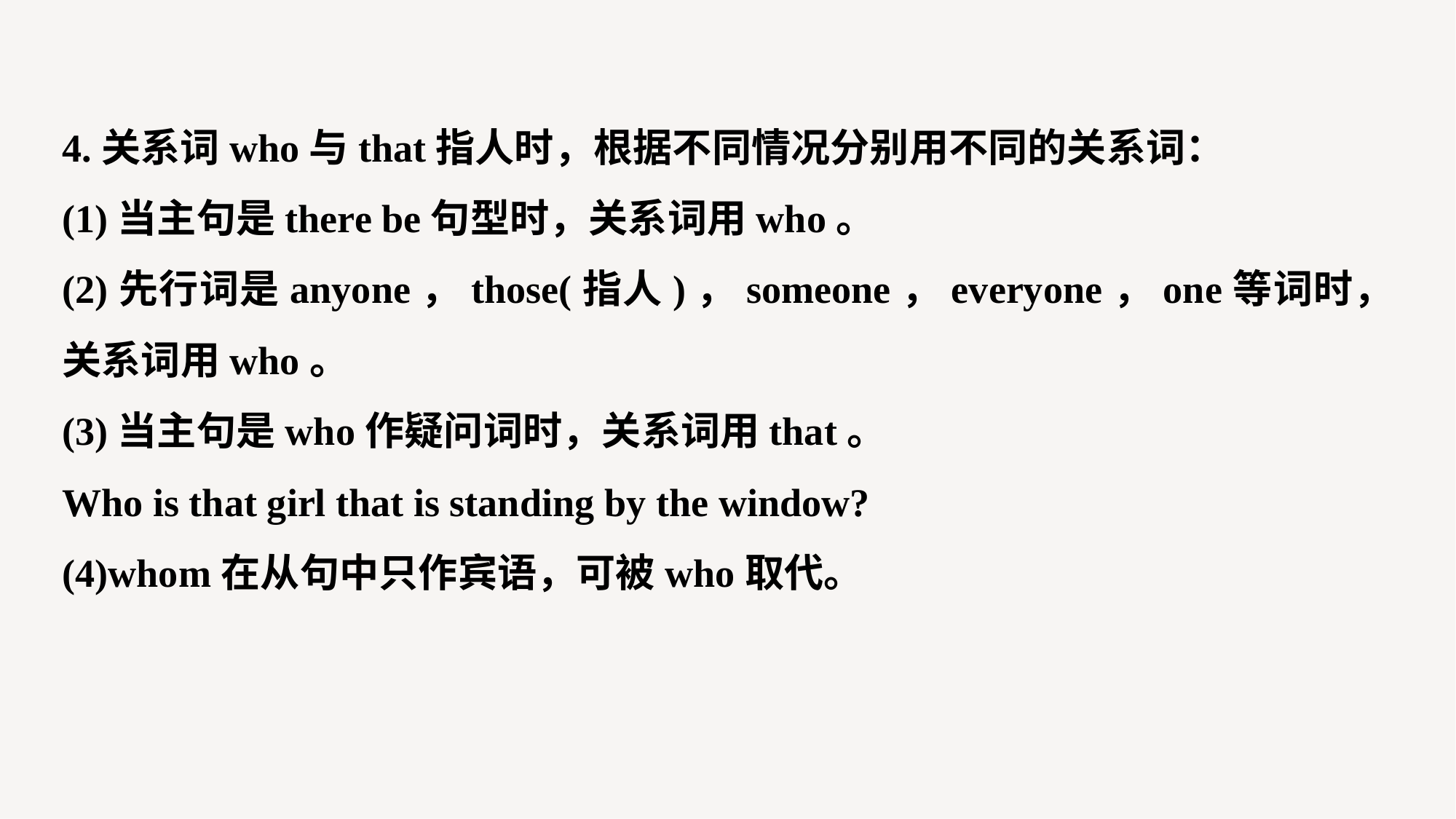

4.关系词who与that指人时，根据不同情况分别用不同的关系词：
(1)当主句是there be句型时，关系词用who。
(2)先行词是anyone，those(指人)，someone，everyone，one等词时，关系词用who。
(3)当主句是who作疑问词时，关系词用that。
Who is that girl that is standing by the window?
(4)whom在从句中只作宾语，可被who取代。